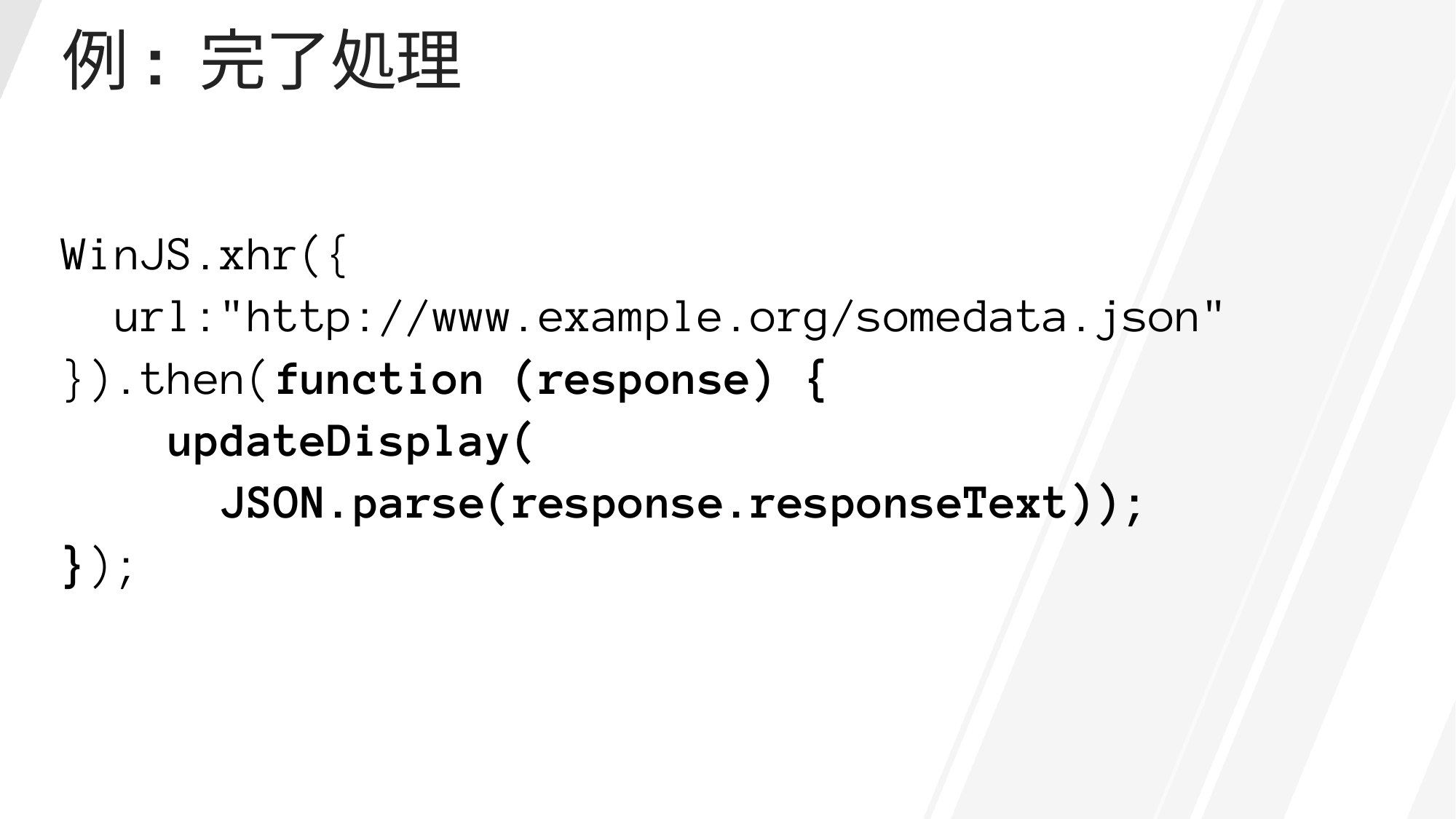

# 例: 完了処理
WinJS.xhr({
  url:"http://www.example.org/somedata.json"
}).then(function (response) {
    updateDisplay(
      JSON.parse(response.responseText));
});